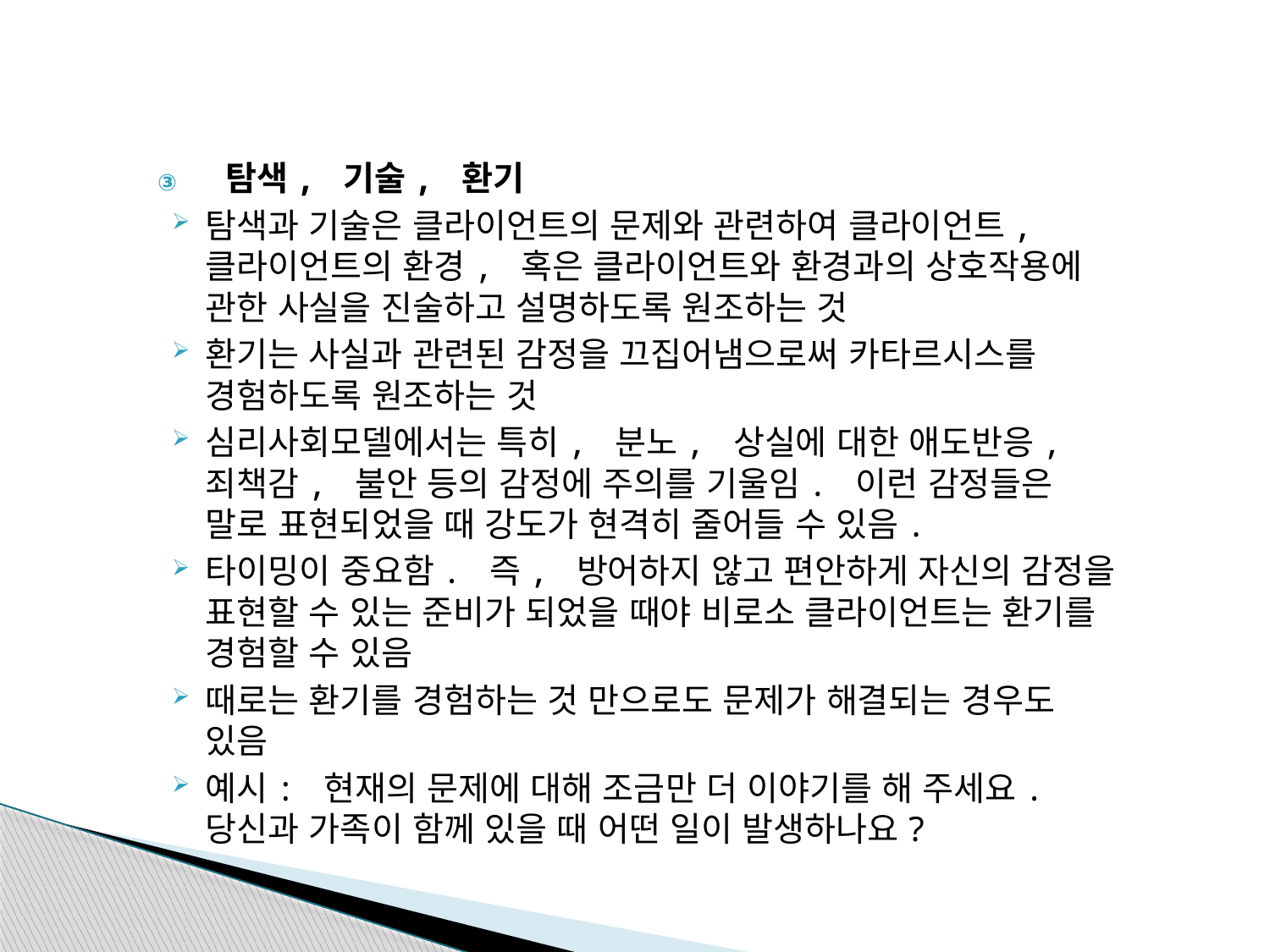

탐색, 기술, 환기
탐색과 기술은 클라이언트의 문제와 관련하여 클라이언트, 클라이언트의 환경, 혹은 클라이언트와 환경과의 상호작용에 관한 사실을 진술하고 설명하도록 원조하는 것
환기는 사실과 관련된 감정을 끄집어냄으로써 카타르시스를 경험하도록 원조하는 것
심리사회모델에서는 특히, 분노, 상실에 대한 애도반응, 죄책감, 불안 등의 감정에 주의를 기울임. 이런 감정들은 말로 표현되었을 때 강도가 현격히 줄어들 수 있음.
타이밍이 중요함. 즉, 방어하지 않고 편안하게 자신의 감정을 표현할 수 있는 준비가 되었을 때야 비로소 클라이언트는 환기를 경험할 수 있음
때로는 환기를 경험하는 것 만으로도 문제가 해결되는 경우도 있음
예시: 현재의 문제에 대해 조금만 더 이야기를 해 주세요. 당신과 가족이 함께 있을 때 어떤 일이 발생하나요?